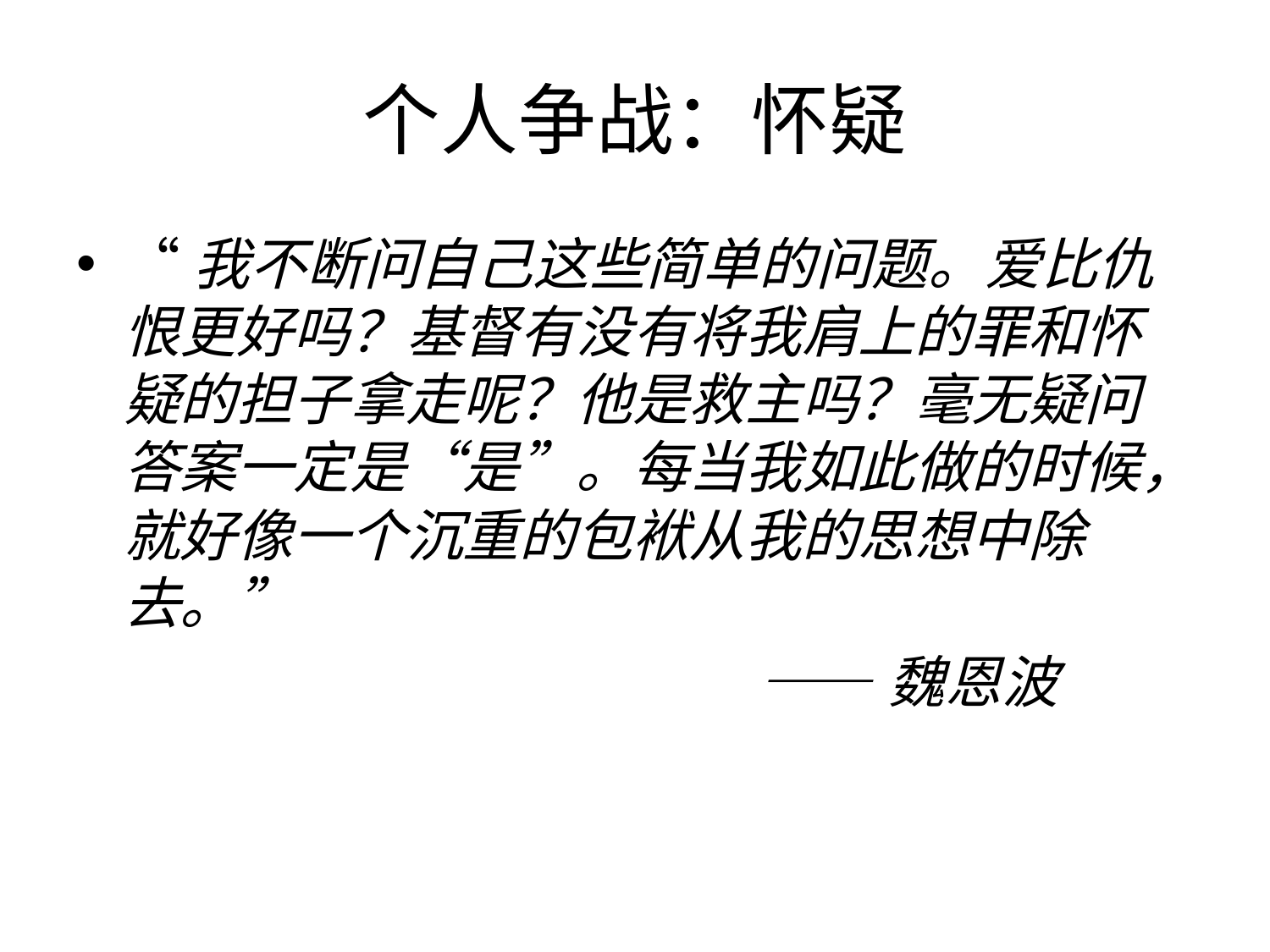

# 个人争战：怀疑
“我不断问自己这些简单的问题。爱比仇恨更好吗？基督有没有将我肩上的罪和怀疑的担子拿走呢？他是救主吗？毫无疑问答案一定是“是”。每当我如此做的时候，就好像一个沉重的包袱从我的思想中除去。”
                                                      ——魏恩波